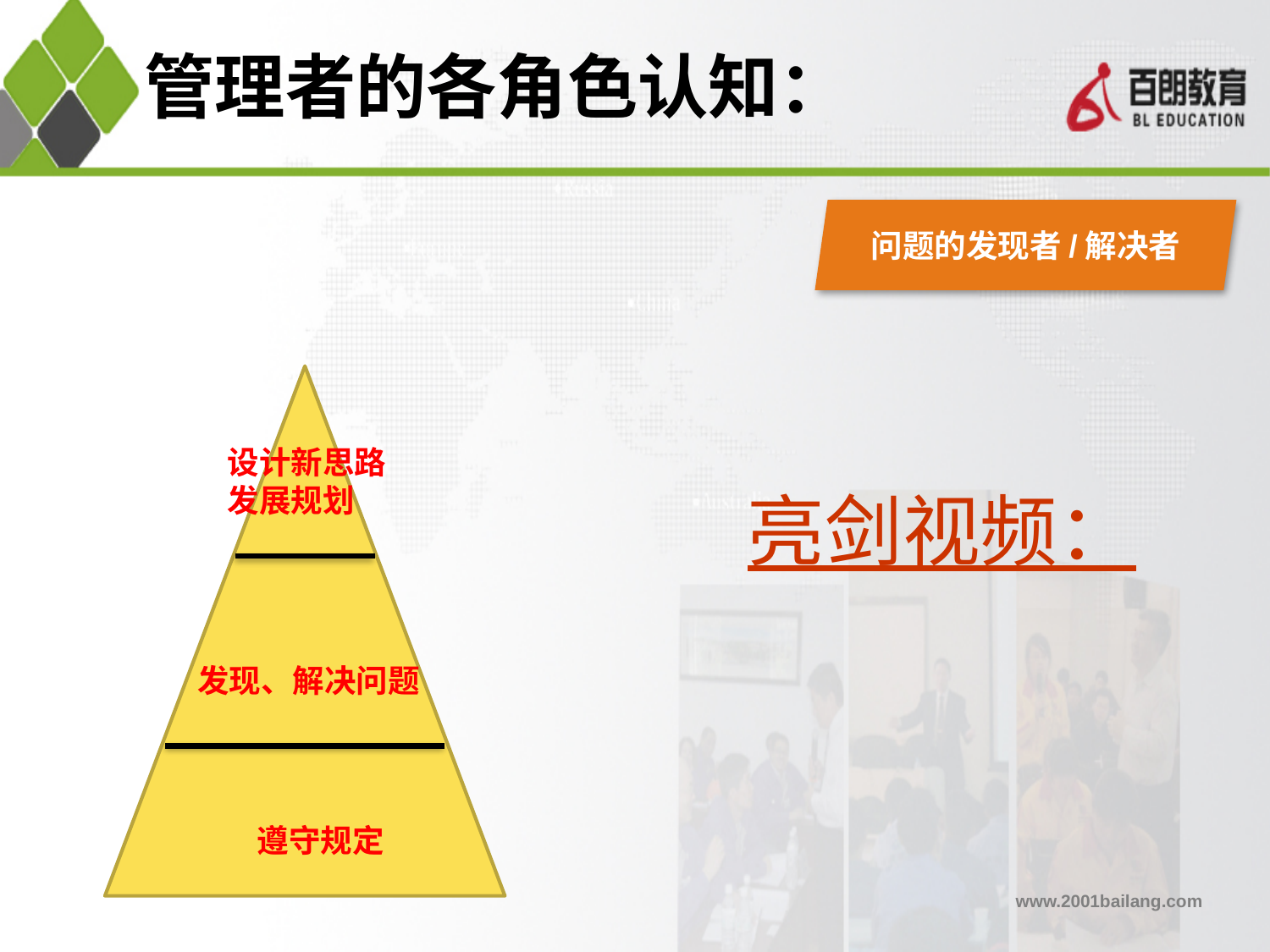

管理者的各角色认知：
问题的发现者/解决者

设计新思路发展规划
亮剑视频：
发现、解决问题
遵守规定